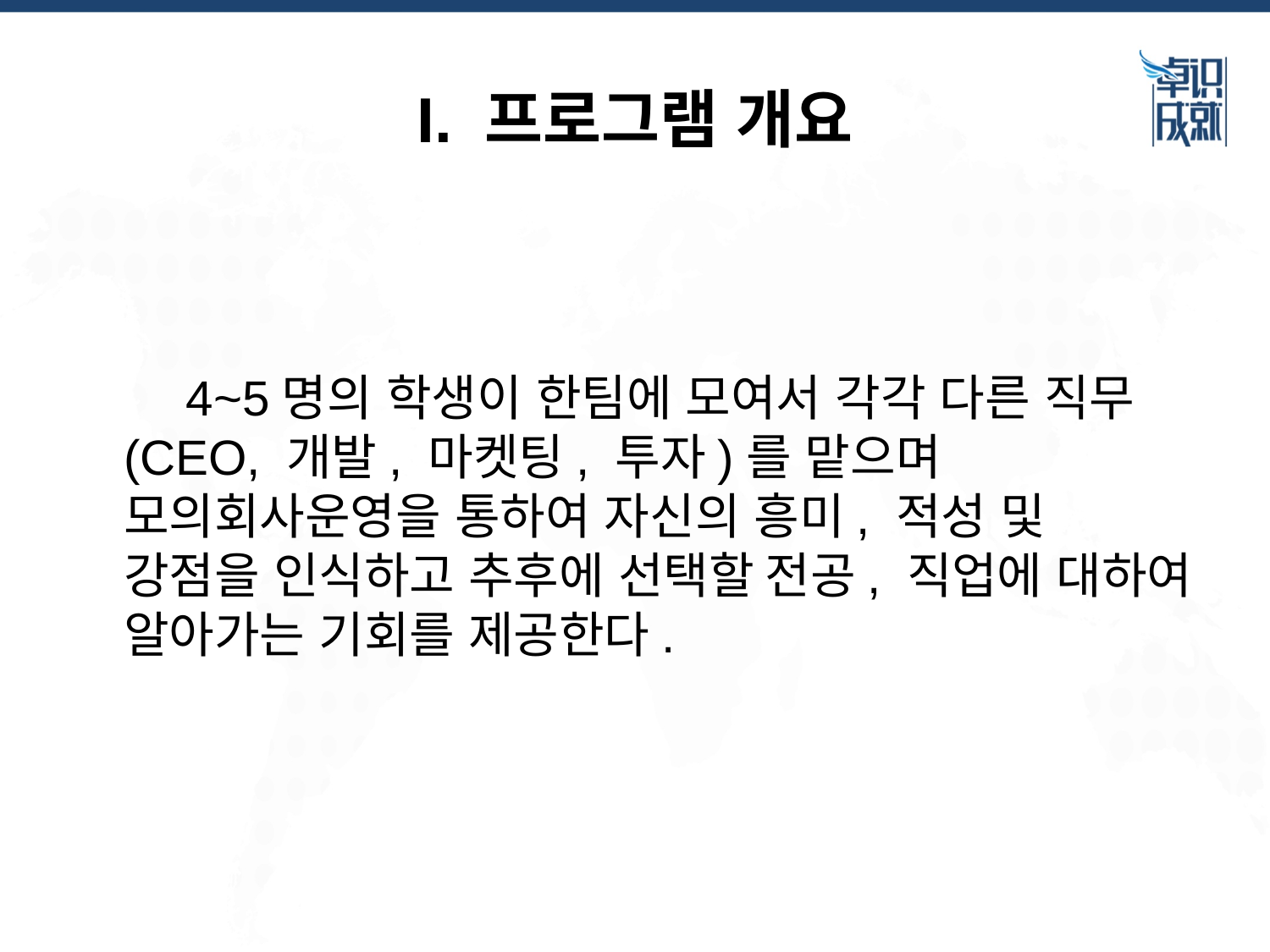

# I. 프로그램 개요

        4~5명의 학생이 한팀에 모여서 각각 다른 직무(CEO, 개발, 마켓팅, 투자)를 맡으며 모의회사운영을 통하여 자신의 흥미, 적성 및 강점을 인식하고 추후에 선택할 전공, 직업에 대하여 알아가는 기회를 제공한다.